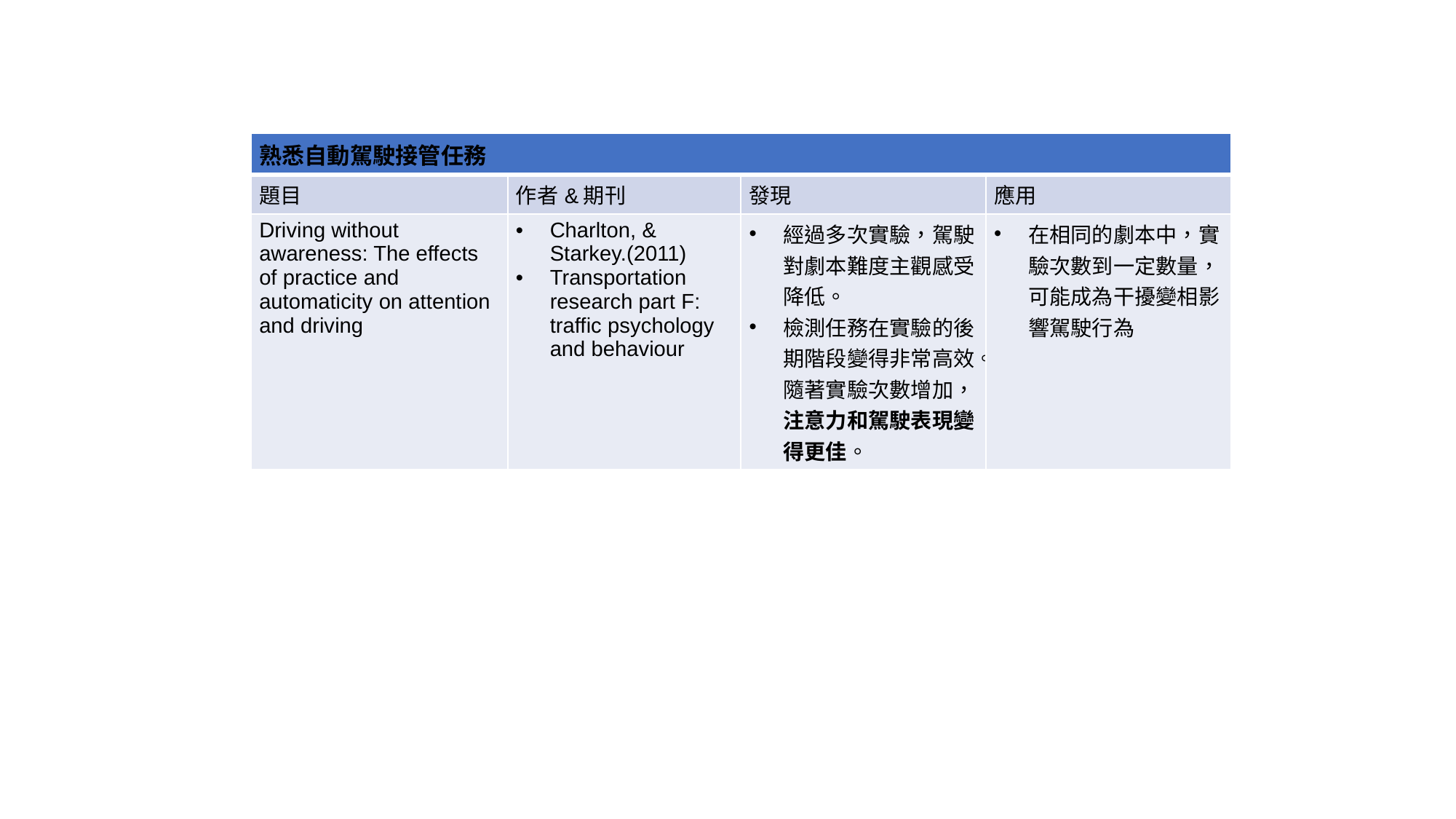

| 熟悉自動駕駛接管任務 |  |  |  |
| --- | --- | --- | --- |
| 題目 | 作者&期刊 | 發現 | 應用 |
| Driving without awareness: The effects of practice and automaticity on attention and driving | Charlton, & Starkey.(2011) Transportation research part F: traffic psychology and behaviour | 經過多次實驗，駕駛對劇本難度主觀感受降低。 檢測任務在實驗的後期階段變得非常高效。隨著實驗次數增加，注意力和駕駛表現變得更佳。 | 在相同的劇本中，實驗次數到一定數量，可能成為干擾變相影響駕駛行為 |